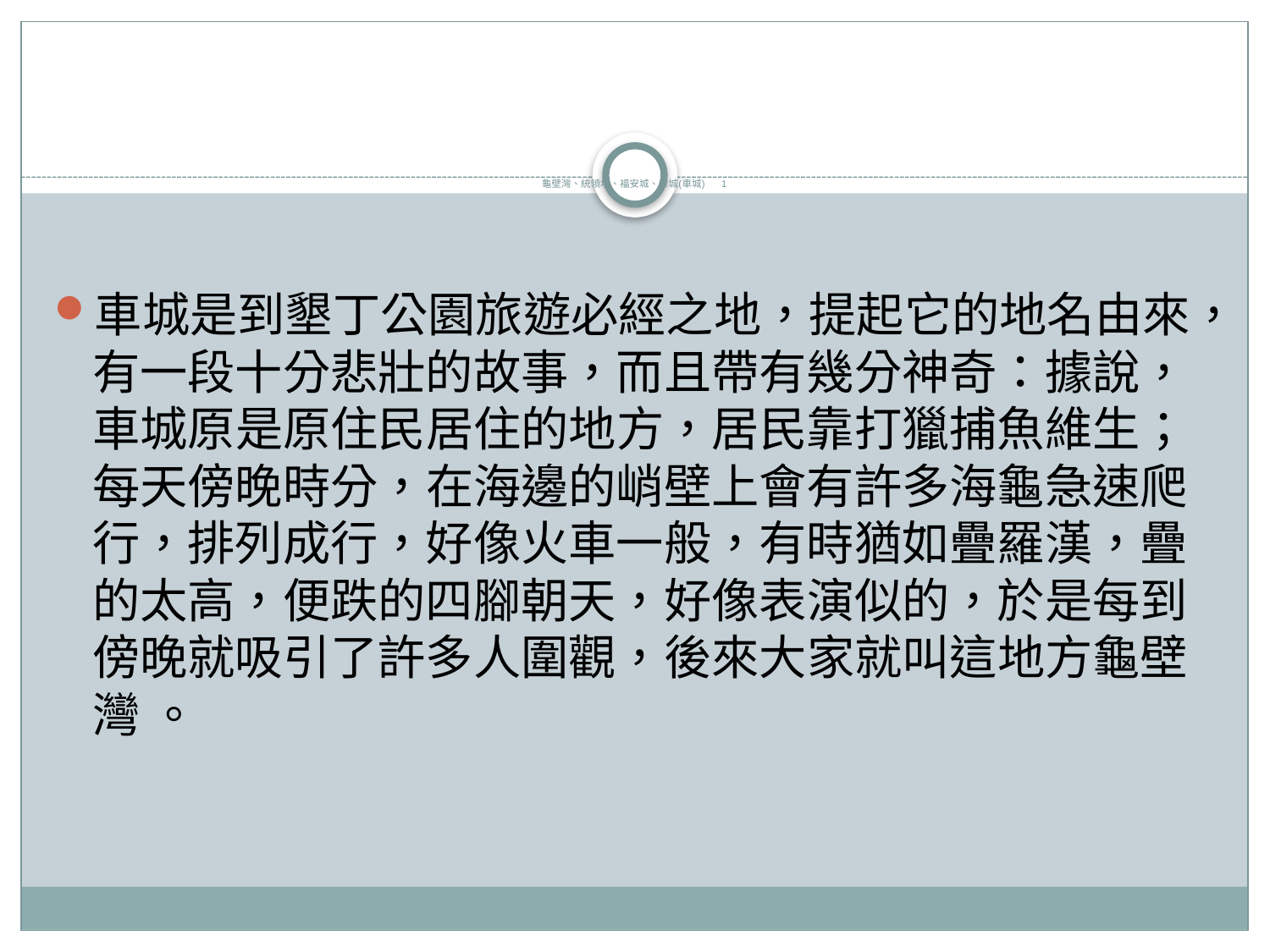

# 龜壁灣、統領埔、福安城、柴城(車城)      1

車城是到墾丁公園旅遊必經之地，提起它的地名由來，有一段十分悲壯的故事，而且帶有幾分神奇：據說，車城原是原住民居住的地方，居民靠打獵捕魚維生；每天傍晚時分，在海邊的峭壁上會有許多海龜急速爬行，排列成行，好像火車一般，有時猶如疊羅漢，疊的太高，便跌的四腳朝天，好像表演似的，於是每到傍晚就吸引了許多人圍觀，後來大家就叫這地方龜壁灣 。